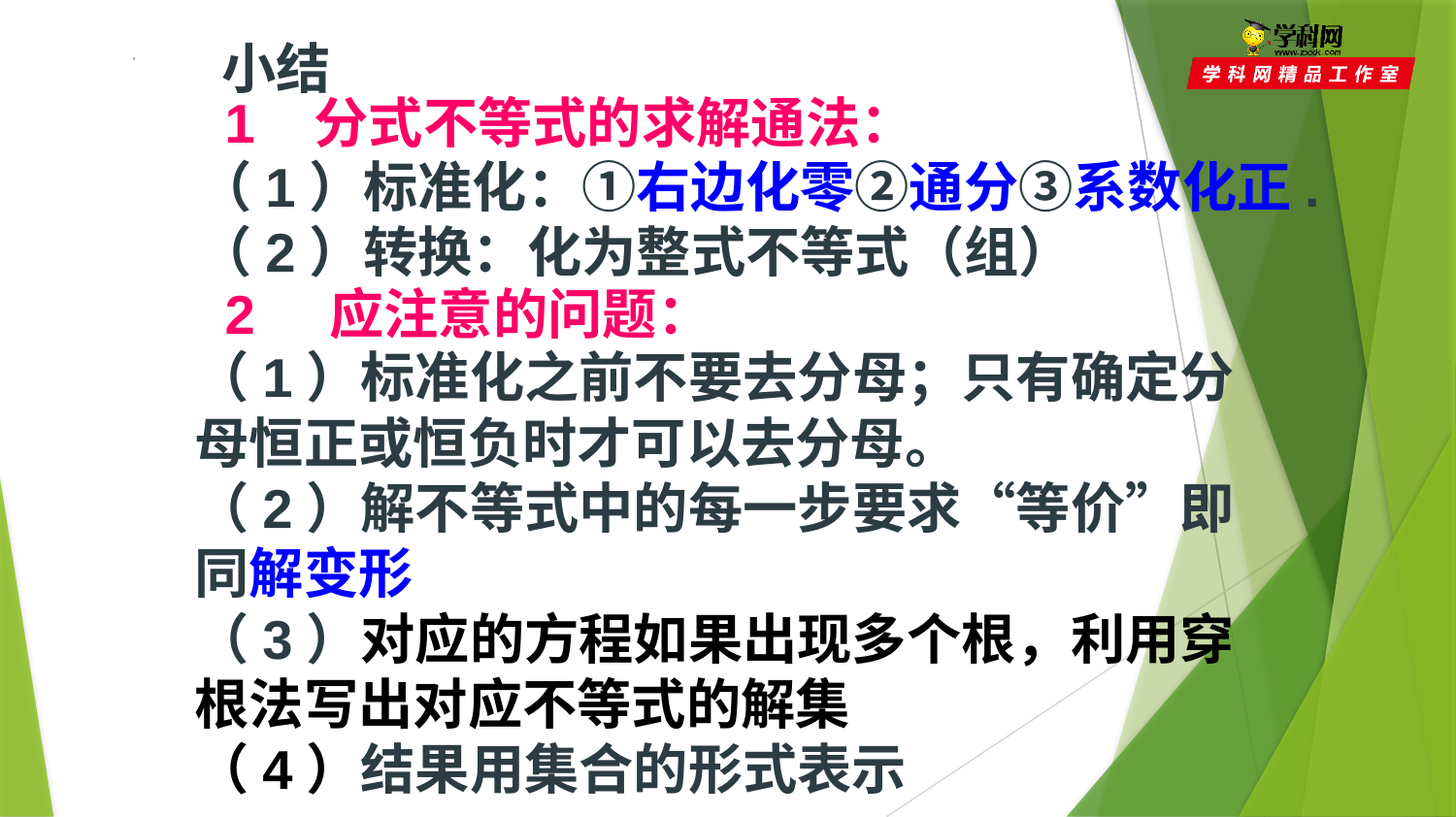

小结
1   分式不等式的求解通法：
（1）标准化：①右边化零②通分③系数化正.
（2）转换：化为整式不等式（组）

2    应注意的问题：
（1）标准化之前不要去分母；只有确定分母恒正或恒负时才可以去分母。
（2）解不等式中的每一步要求“等价”即同解变形
（3）对应的方程如果出现多个根，利用穿根法写出对应不等式的解集
（4）结果用集合的形式表示